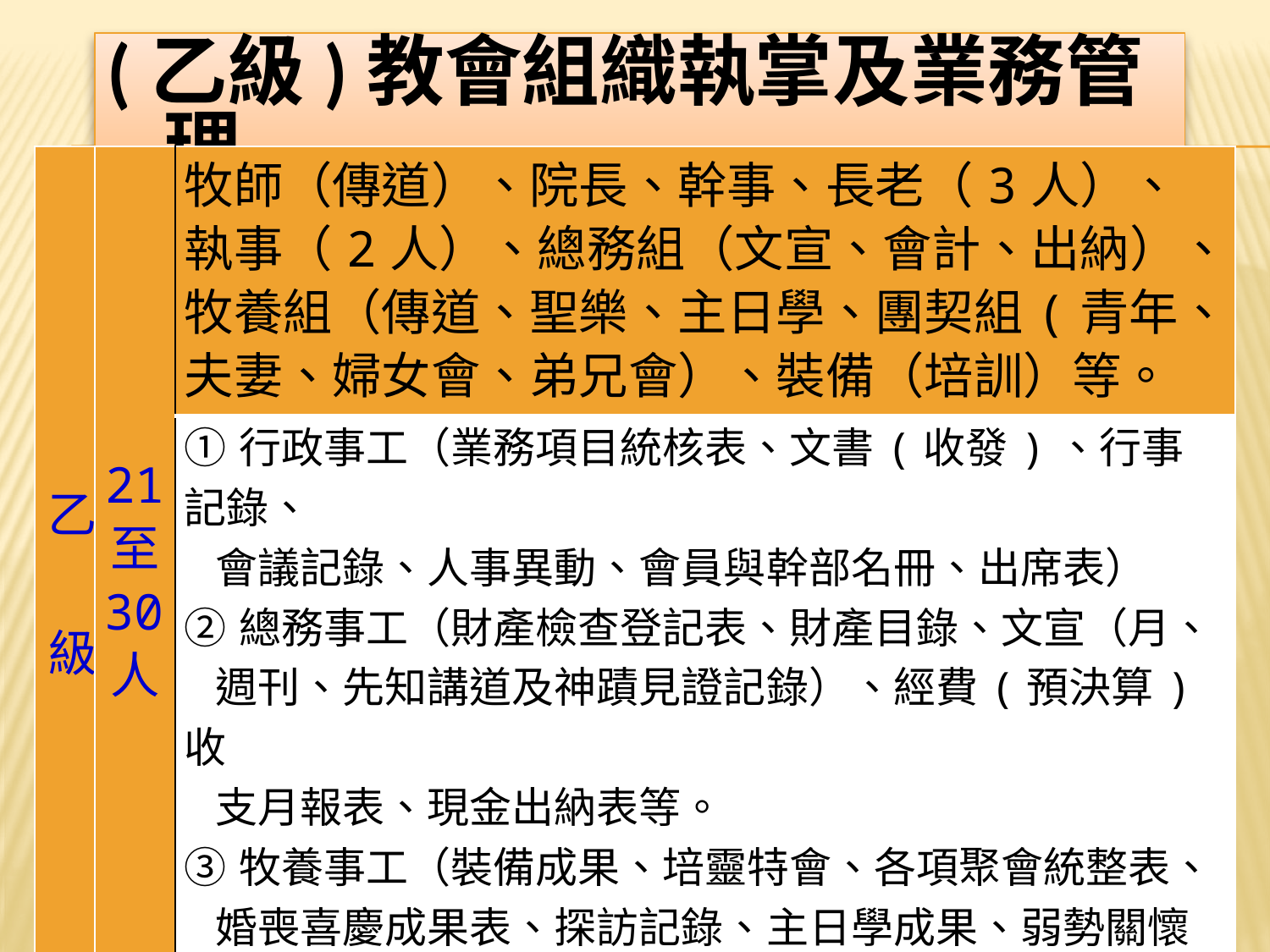

(乙級)教會組織執掌及業務管理
| 乙 級 | 21 至 30人 | 牧師（傳道）、院長、幹事、長老（3人）、執事（2人）、總務組（文宣、會計、出納）、牧養組（傳道、聖樂、主日學、團契組(青年、夫妻、婦女會、弟兄會）、裝備（培訓）等。 |
| --- | --- | --- |
|  |  | ①行政事工（業務項目統核表、文書(收發)、行事記錄、 會議記錄、人事異動、會員與幹部名冊、出席表） ②總務事工（財產檢查登記表、財產目錄、文宣（月、 週刊、先知講道及神蹟見證記錄）、經費(預決算)收 支月報表、現金出納表等。 ③牧養事工（裝備成果、培靈特會、各項聚會統整表、 婚喪喜慶成果表、探訪記錄、主日學成果、弱勢關懷 紀錄、婦女、團契成果、聖樂） |